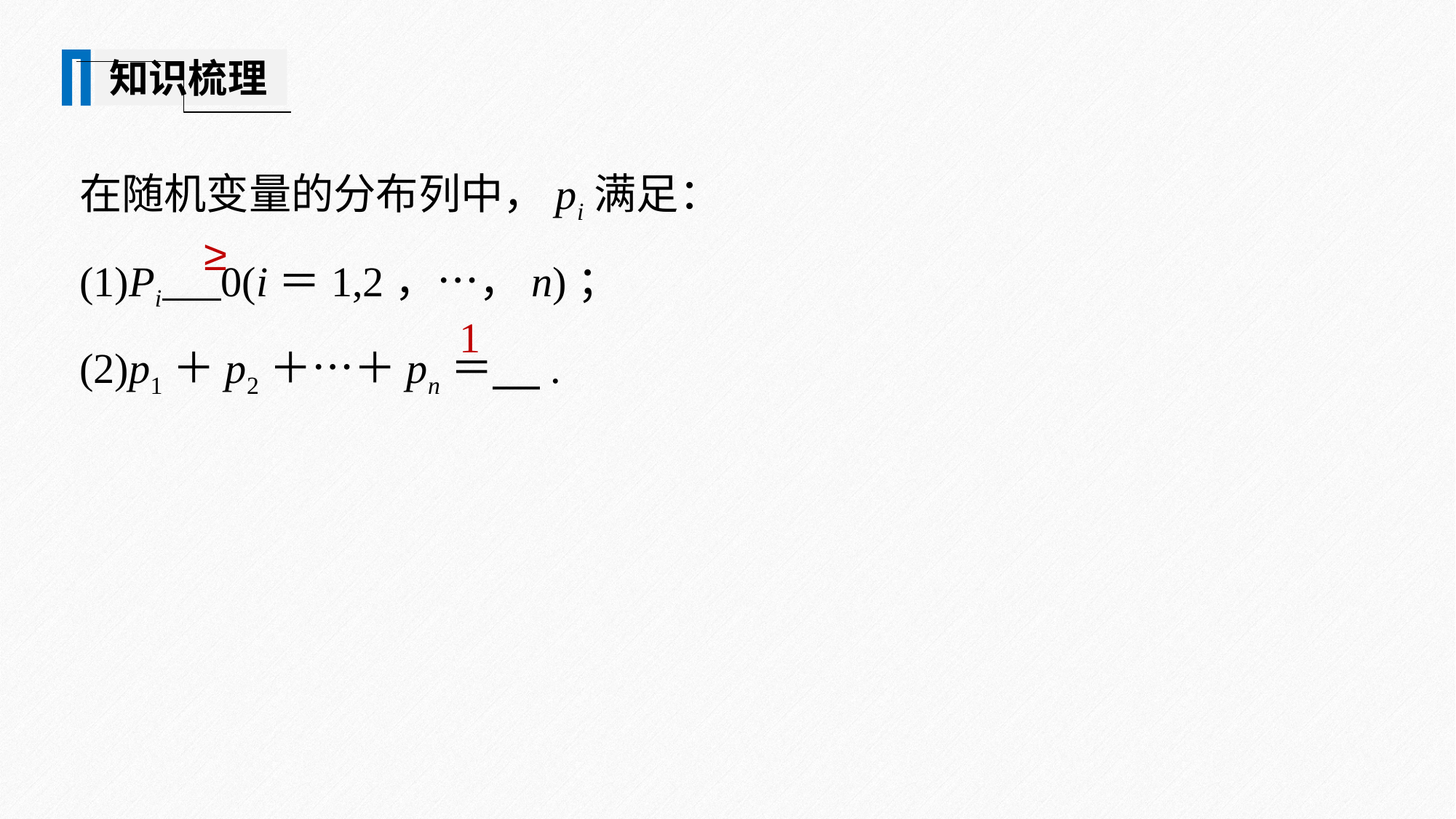

知识梳理

在随机变量的分布列中，pi满足：
(1)Pi     0(i＝1,2，…，n)；
(2)p1＋p2＋…＋pn＝     .
≥
1